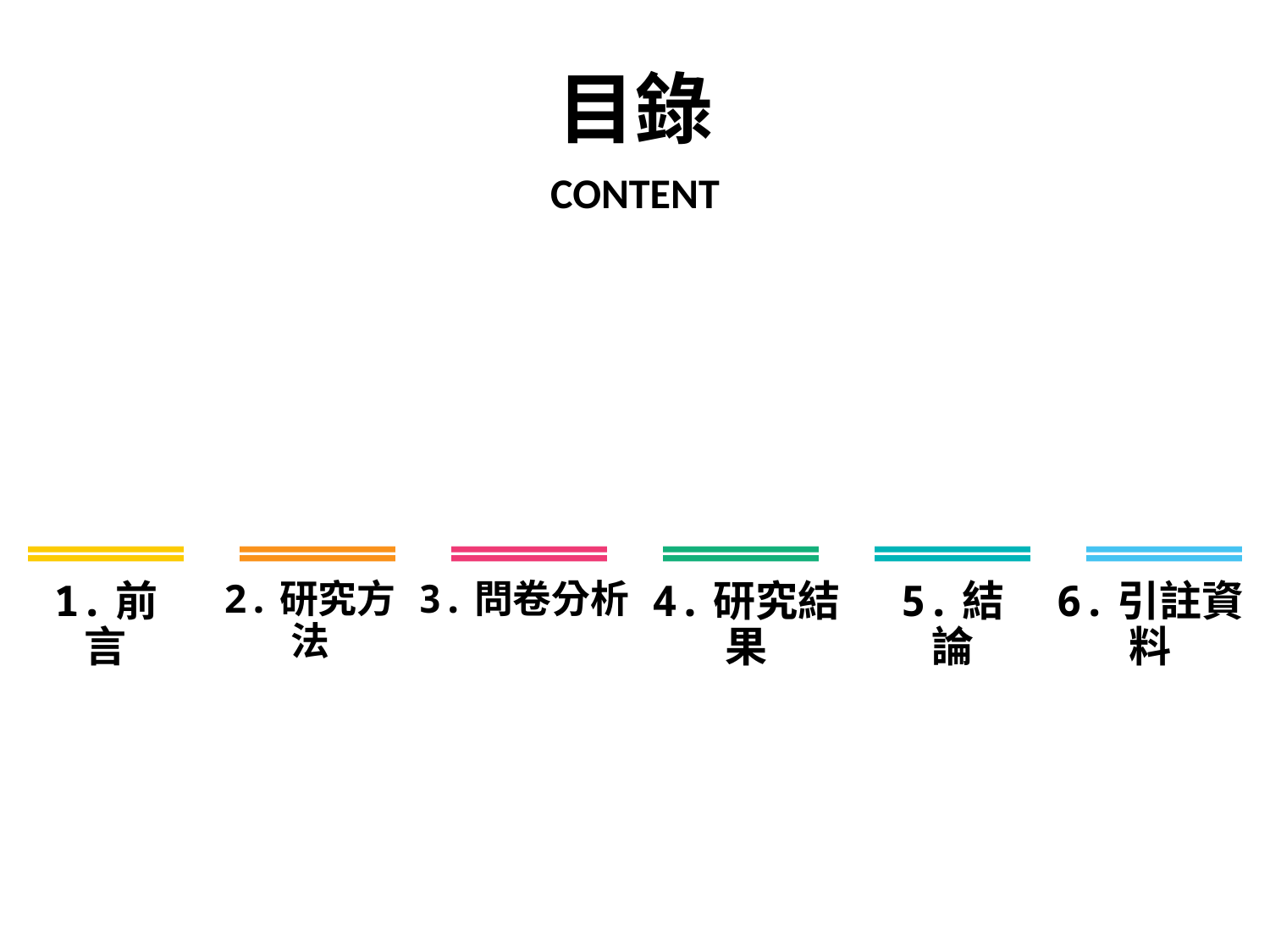

目錄
CONTENT
2.研究方法
3.問卷分析
4.研究結果

1.前言
5.結論
6.引註資料